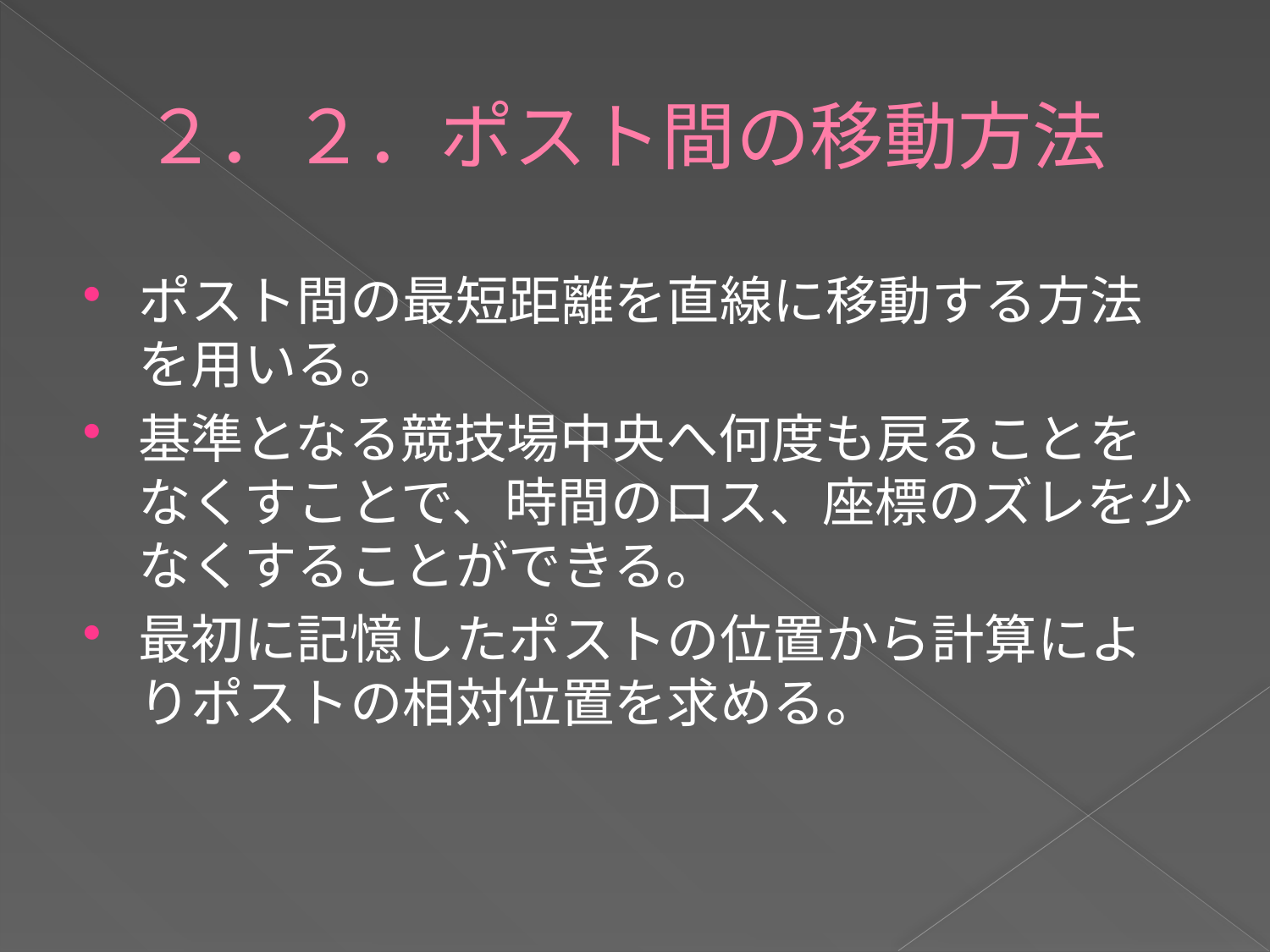

# ２．２．ポスト間の移動方法
ポスト間の最短距離を直線に移動する方法を用いる。
基準となる競技場中央へ何度も戻ることをなくすことで、時間のロス、座標のズレを少なくすることができる。
最初に記憶したポストの位置から計算によりポストの相対位置を求める。